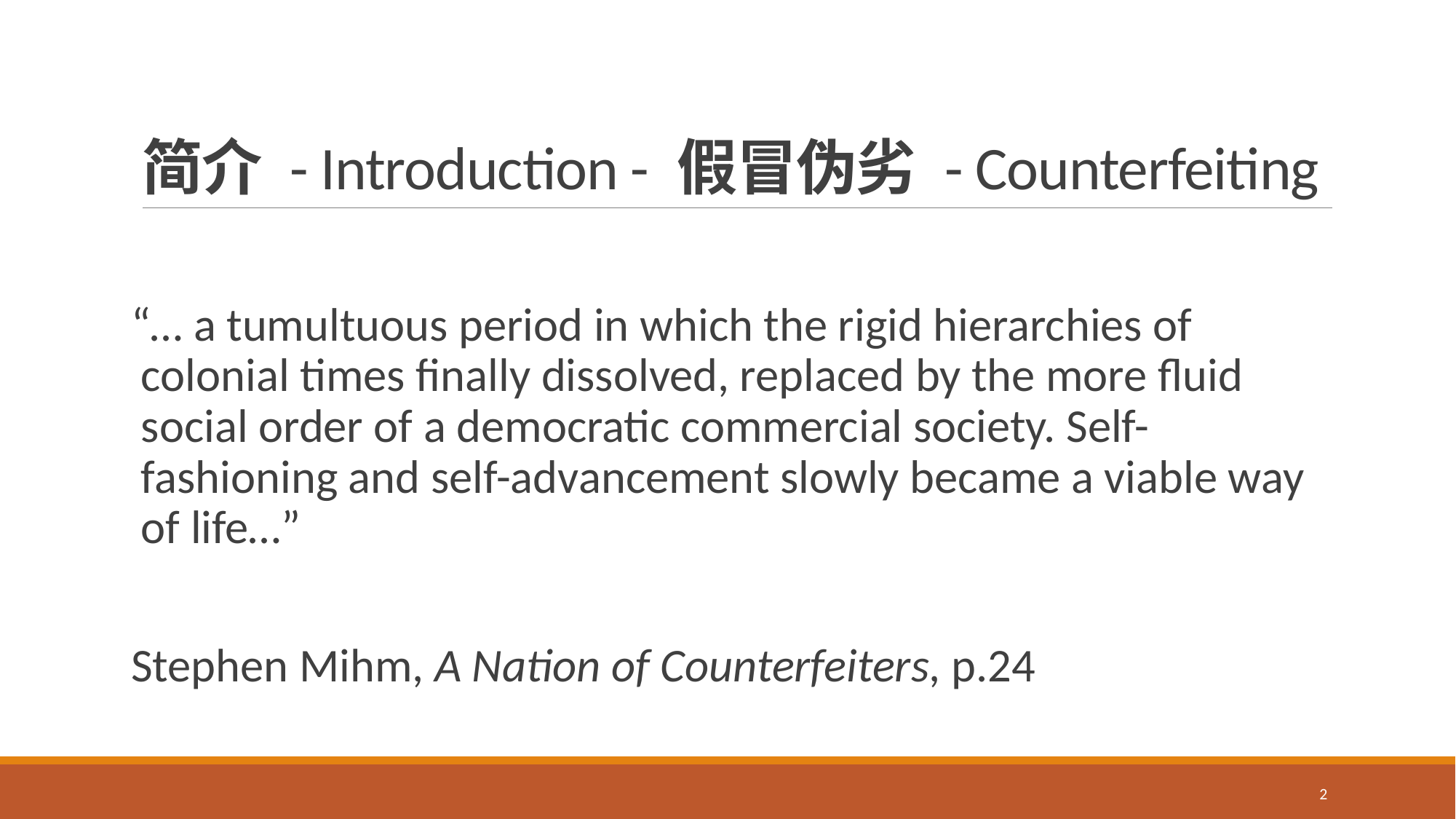

# 简介 - Introduction - 假冒伪劣 - Counterfeiting

“… a tumultuous period in which the rigid hierarchies of colonial times finally dissolved, replaced by the more fluid social order of a democratic commercial society. Self-fashioning and self-advancement slowly became a viable way of life…”

Stephen Mihm, A Nation of Counterfeiters, p.24

2